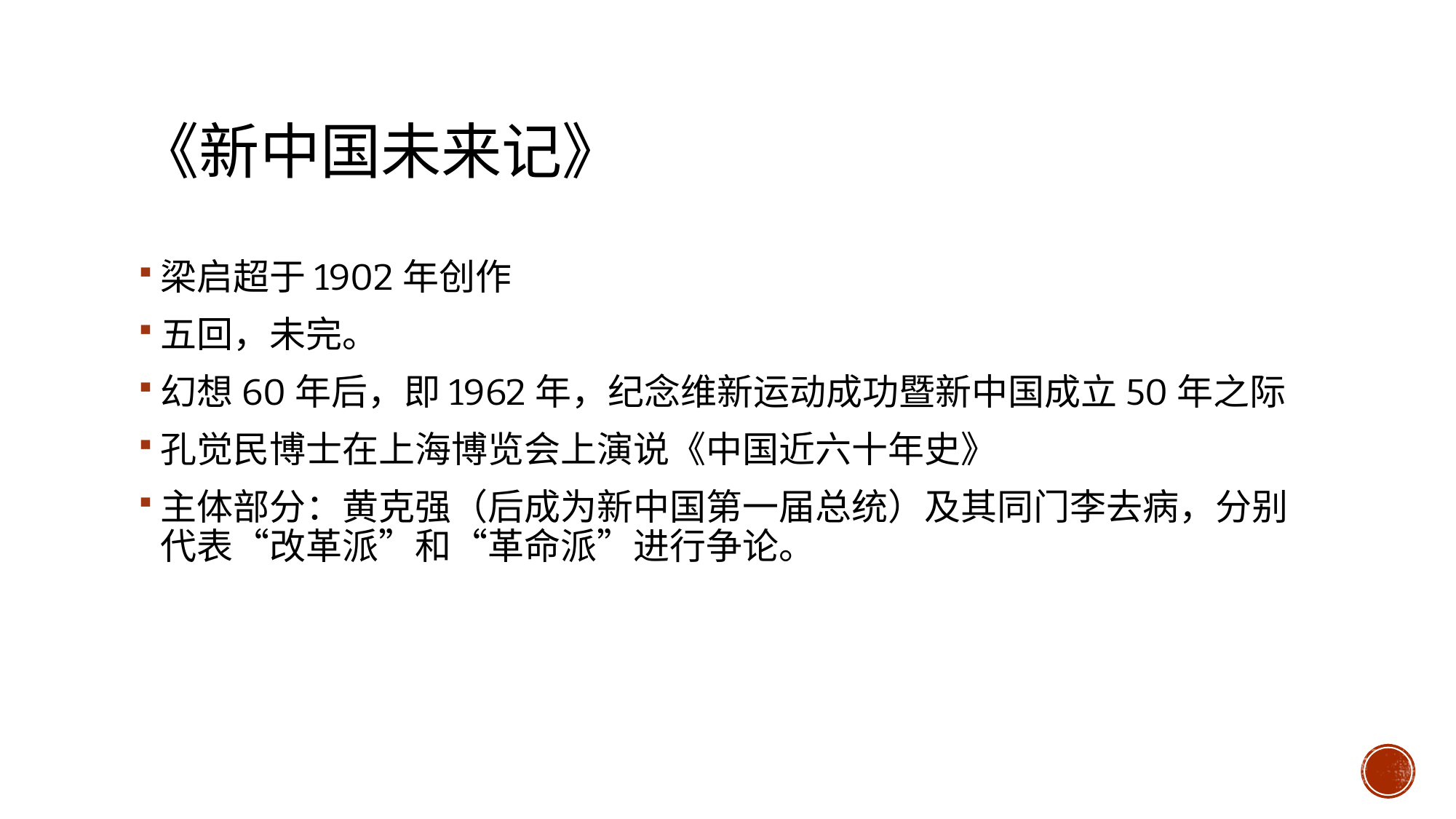

# 《新中国未来记》
梁启超于1902年创作
五回，未完。
幻想60年后，即1962年，纪念维新运动成功暨新中国成立50年之际
孔觉民博士在上海博览会上演说《中国近六十年史》
主体部分：黄克强（后成为新中国第一届总统）及其同门李去病，分别代表“改革派”和“革命派”进行争论。